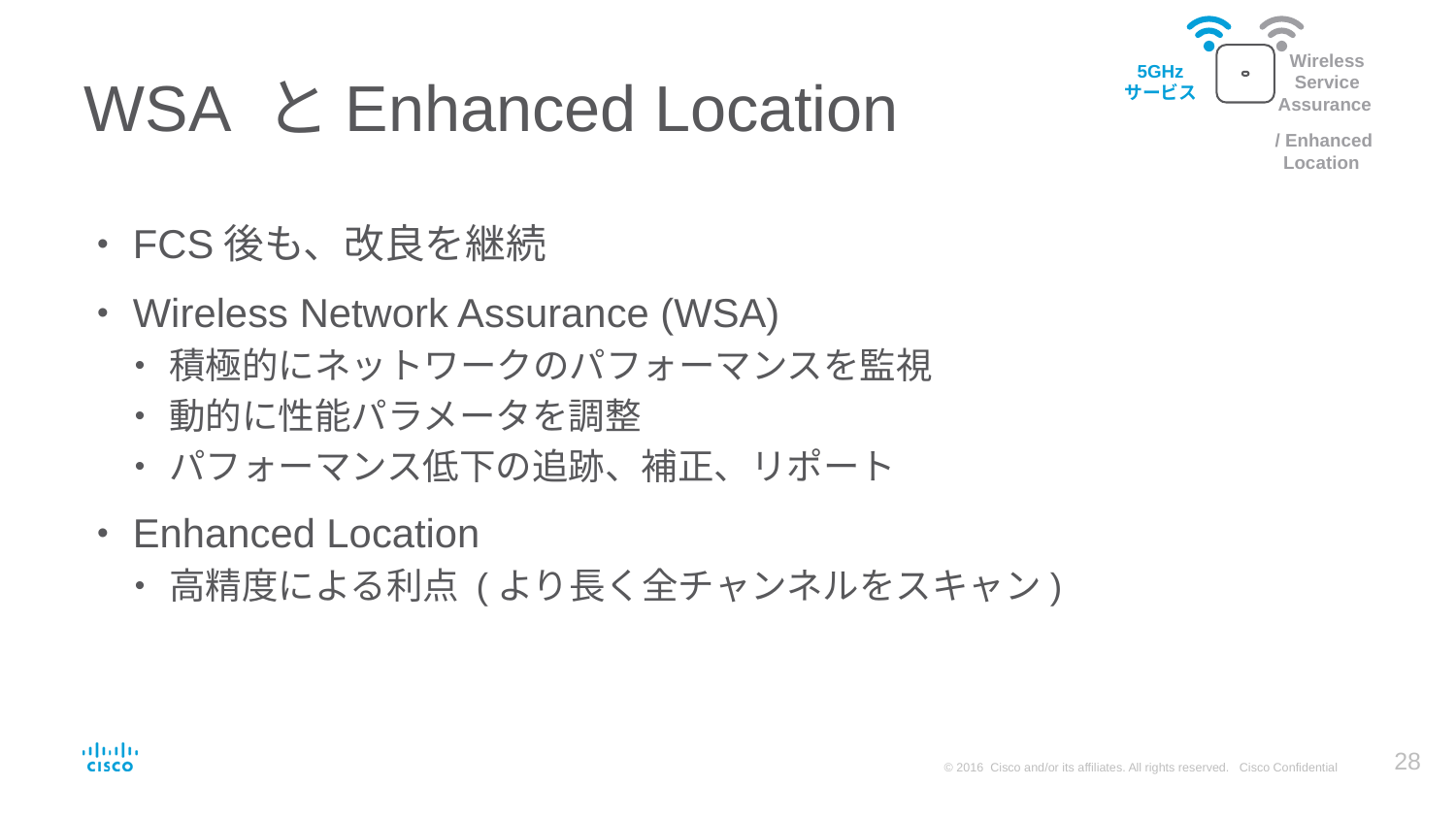

Wireless
Service
Assurance
5GHz
サービス
# WSA とEnhanced Location
/ Enhanced
Location
FCS後も、改良を継続
Wireless Network Assurance (WSA)
積極的にネットワークのパフォーマンスを監視
動的に性能パラメータを調整
パフォーマンス低下の追跡、補正、リポート
Enhanced Location
高精度による利点 (より長く全チャンネルをスキャン)